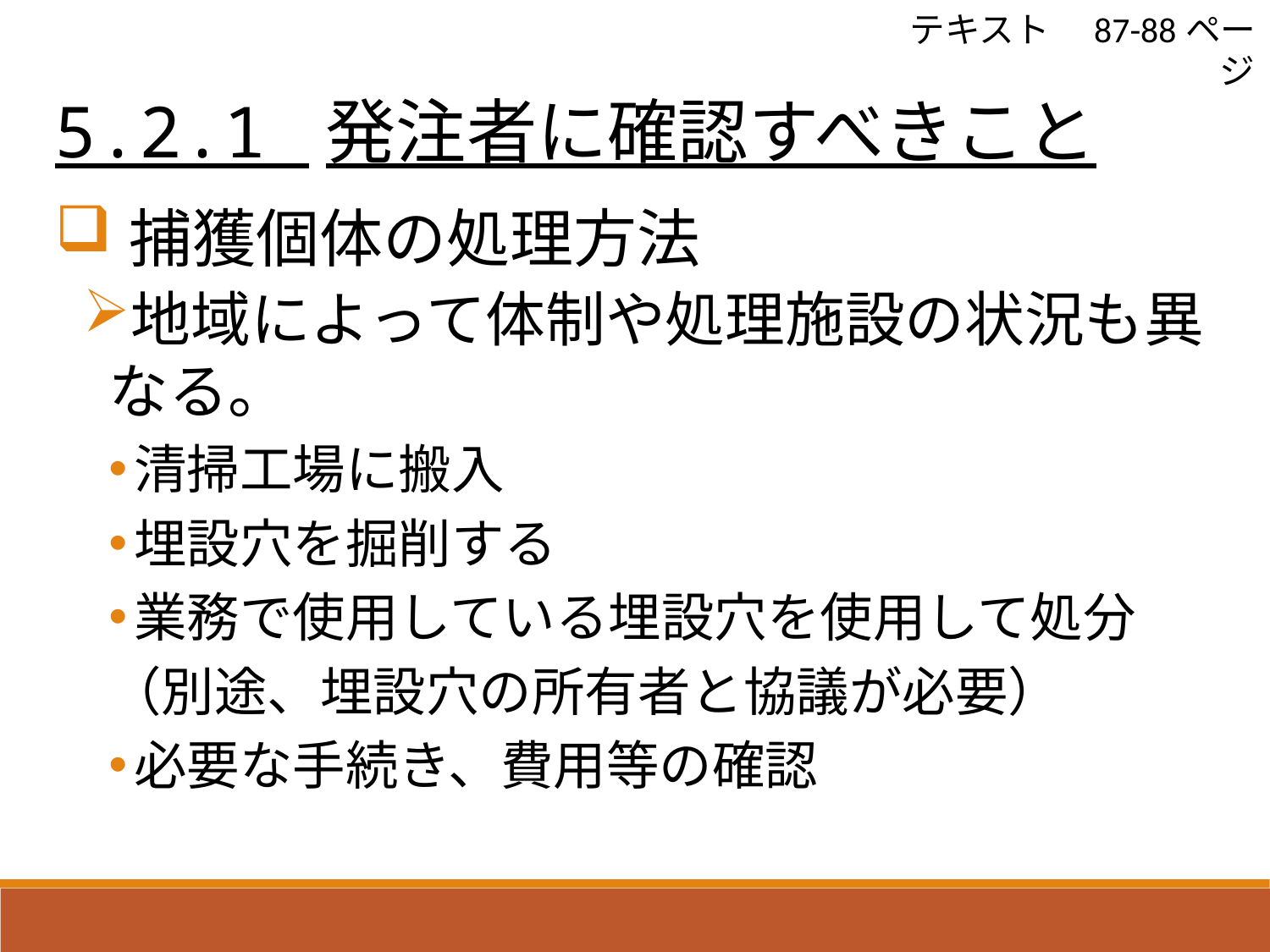

5.2.1 発注者に確認すべきこと
テキスト　87-88ページ
捕獲個体の処理方法
地域によって体制や処理施設の状況も異なる。
清掃工場に搬入
埋設穴を掘削する
業務で使用している埋設穴を使用して処分
（別途、埋設穴の所有者と協議が必要）
必要な手続き、費用等の確認